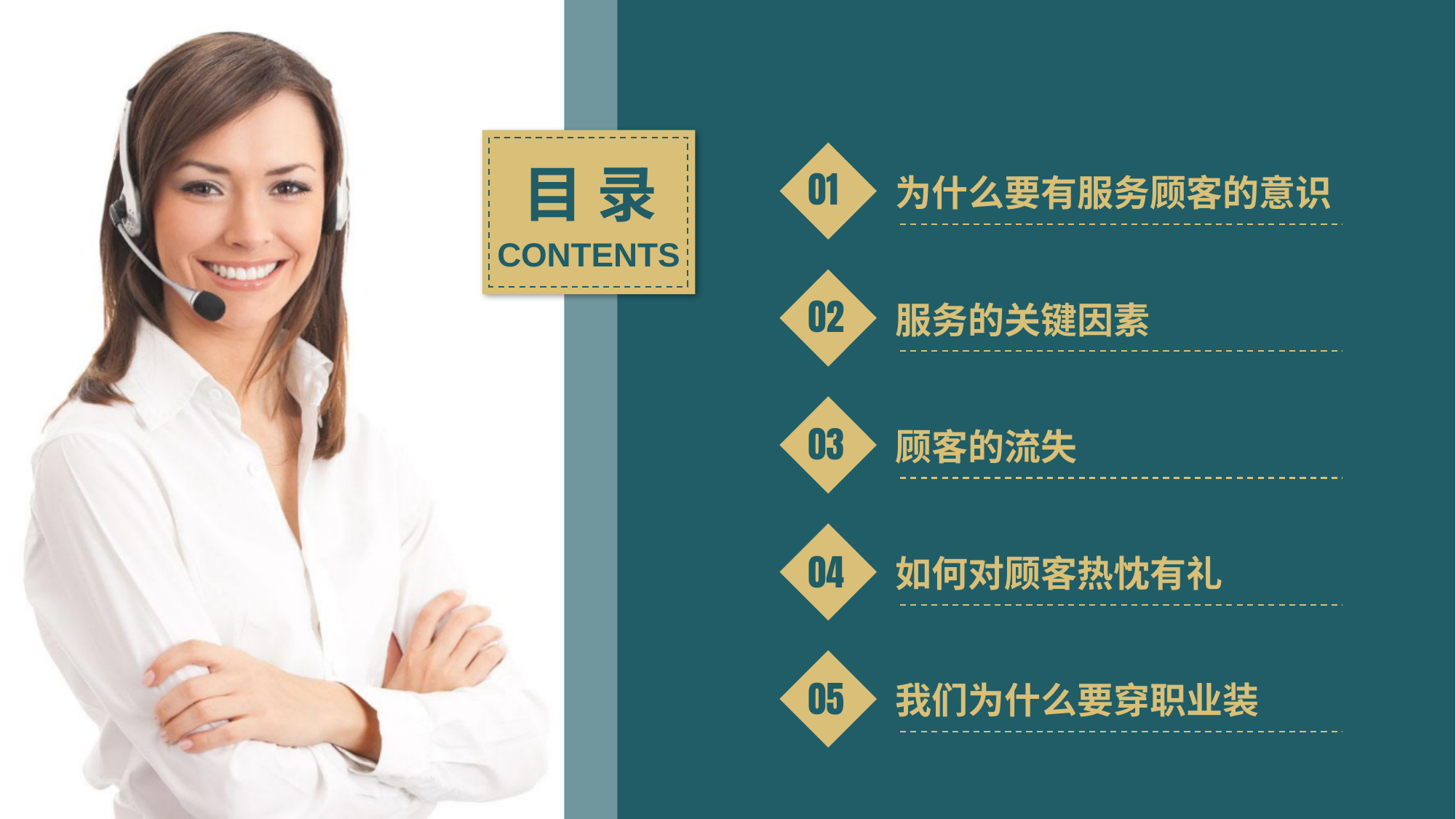

目 录

01
为什么要有服务顾客的意识
CONTENTS

02
服务的关键因素

03
顾客的流失

04
如何对顾客热忱有礼

05
我们为什么要穿职业装